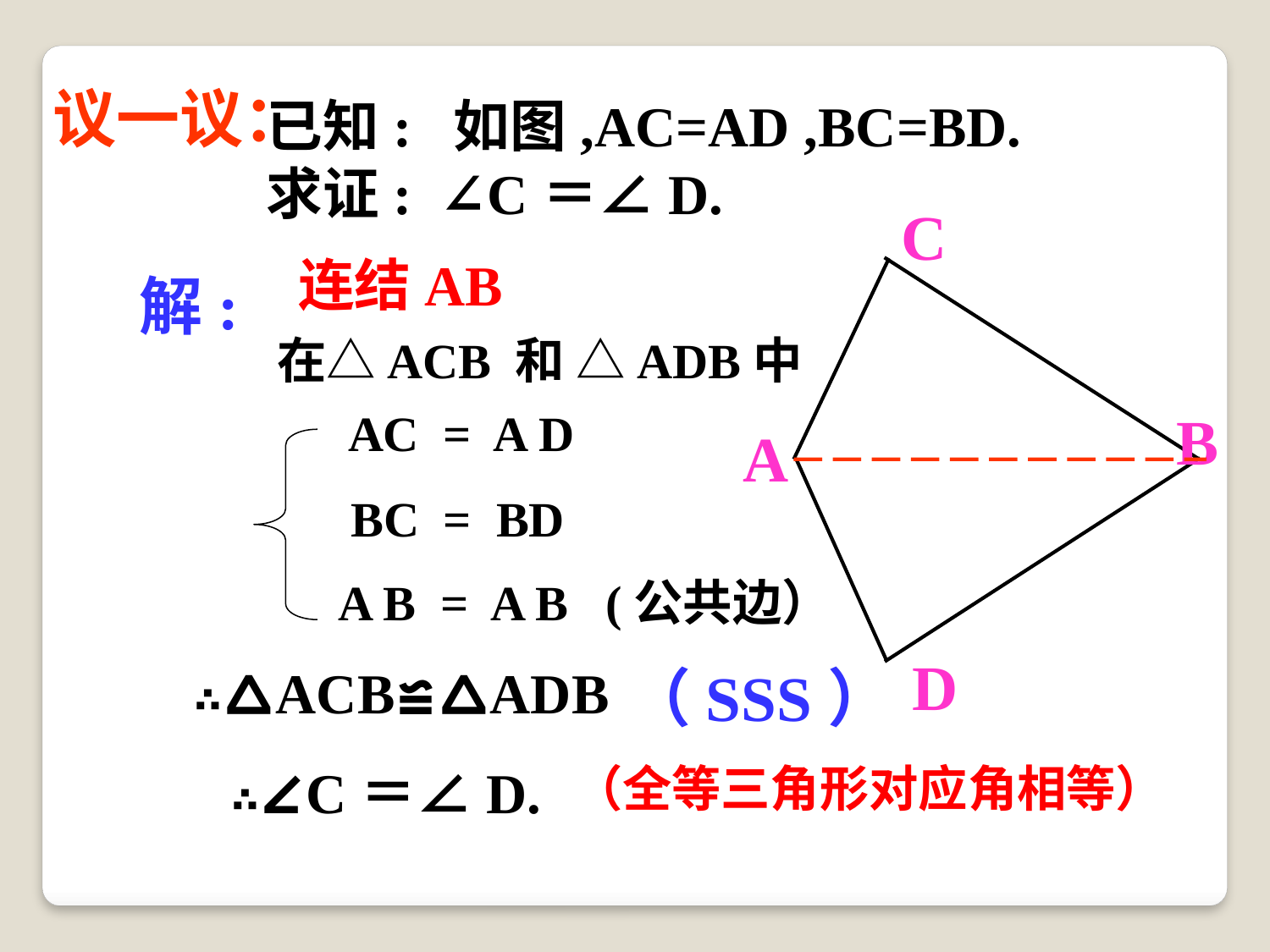

议一议：
已知:  如图,AC=AD ,BC=BD.
求证:  ∠C＝∠D.
C
连结AB

解:

在△ACB 和 △ADB中
     AC  =  A D
      BC  =  BD
     A B  =  A B   (公共边）
B

A

D
∴△ACB≌△ADB
（SSS）
∴∠C＝∠D.
（全等三角形对应角相等）